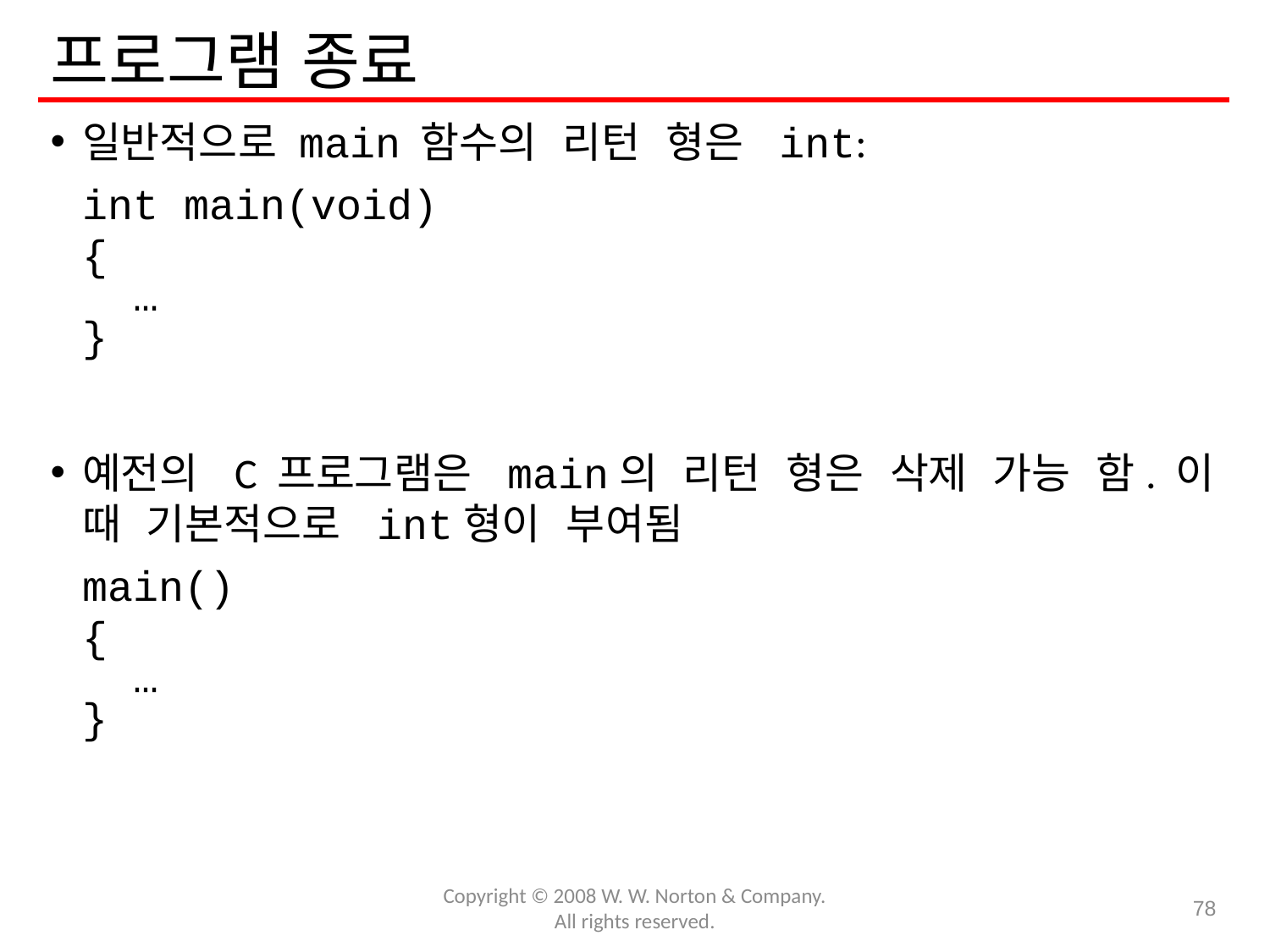

# 프로그램 종료
일반적으로 main 함수의 리턴 형은 int:
	int main(void)
	{
	  …
	}

예전의 C 프로그램은 main의 리턴 형은 삭제 가능 함. 이 때 기본적으로 int형이 부여됨
	main()
	{
	  …
	}
Copyright © 2008 W. W. Norton & Company.
All rights reserved.
78